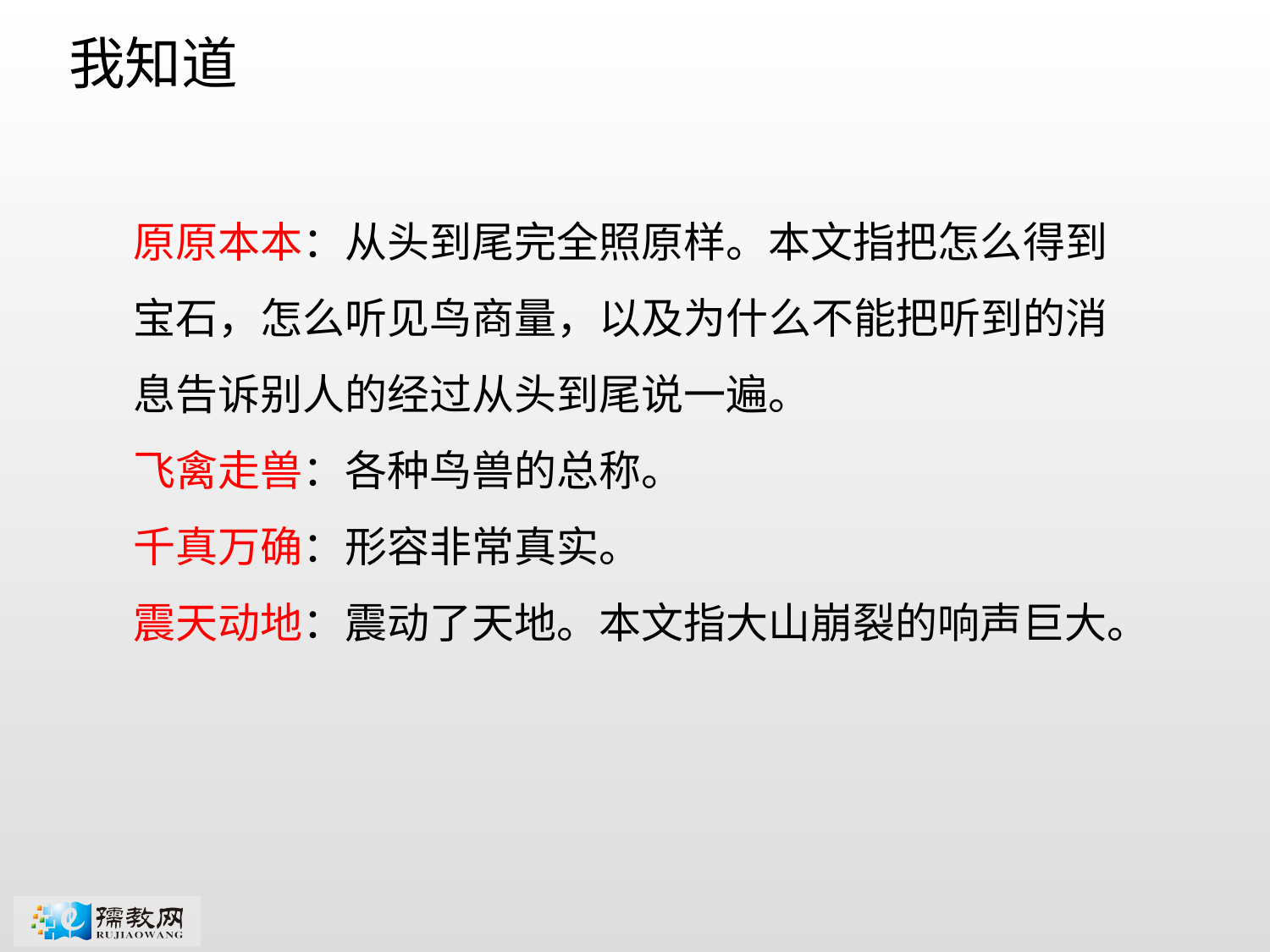

我知道
原原本本：从头到尾完全照原样。本文指把怎么得到宝石，怎么听见鸟商量，以及为什么不能把听到的消息告诉别人的经过从头到尾说一遍。
飞禽走兽：各种鸟兽的总称。
千真万确：形容非常真实。
震天动地：震动了天地。本文指大山崩裂的响声巨大。